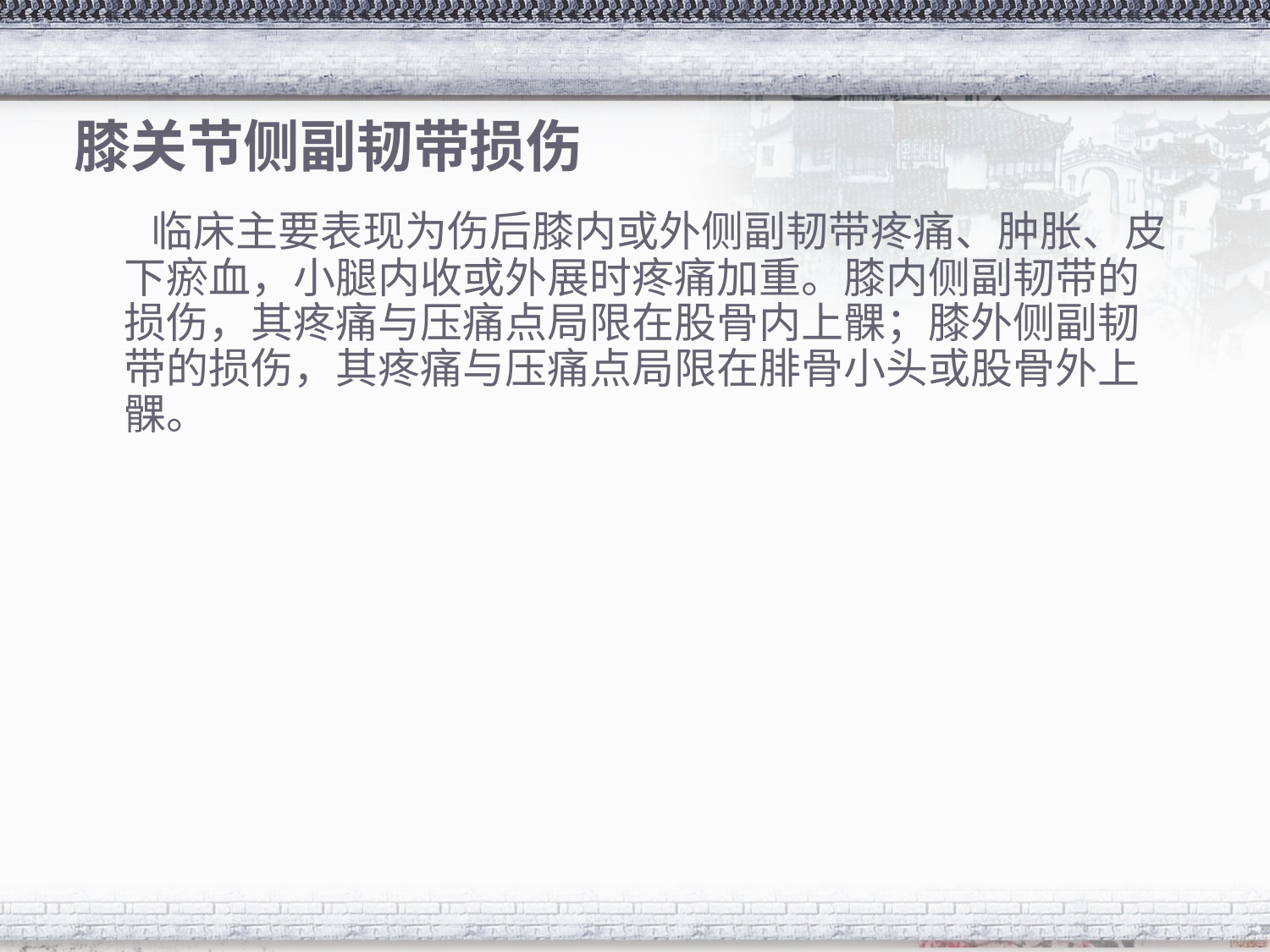

# 膝关节侧副韧带损伤
       临床主要表现为伤后膝内或外侧副韧带疼痛、肿胀、皮下瘀血，小腿内收或外展时疼痛加重。膝内侧副韧带的损伤，其疼痛与压痛点局限在股骨内上髁；膝外侧副韧带的损伤，其疼痛与压痛点局限在腓骨小头或股骨外上髁。